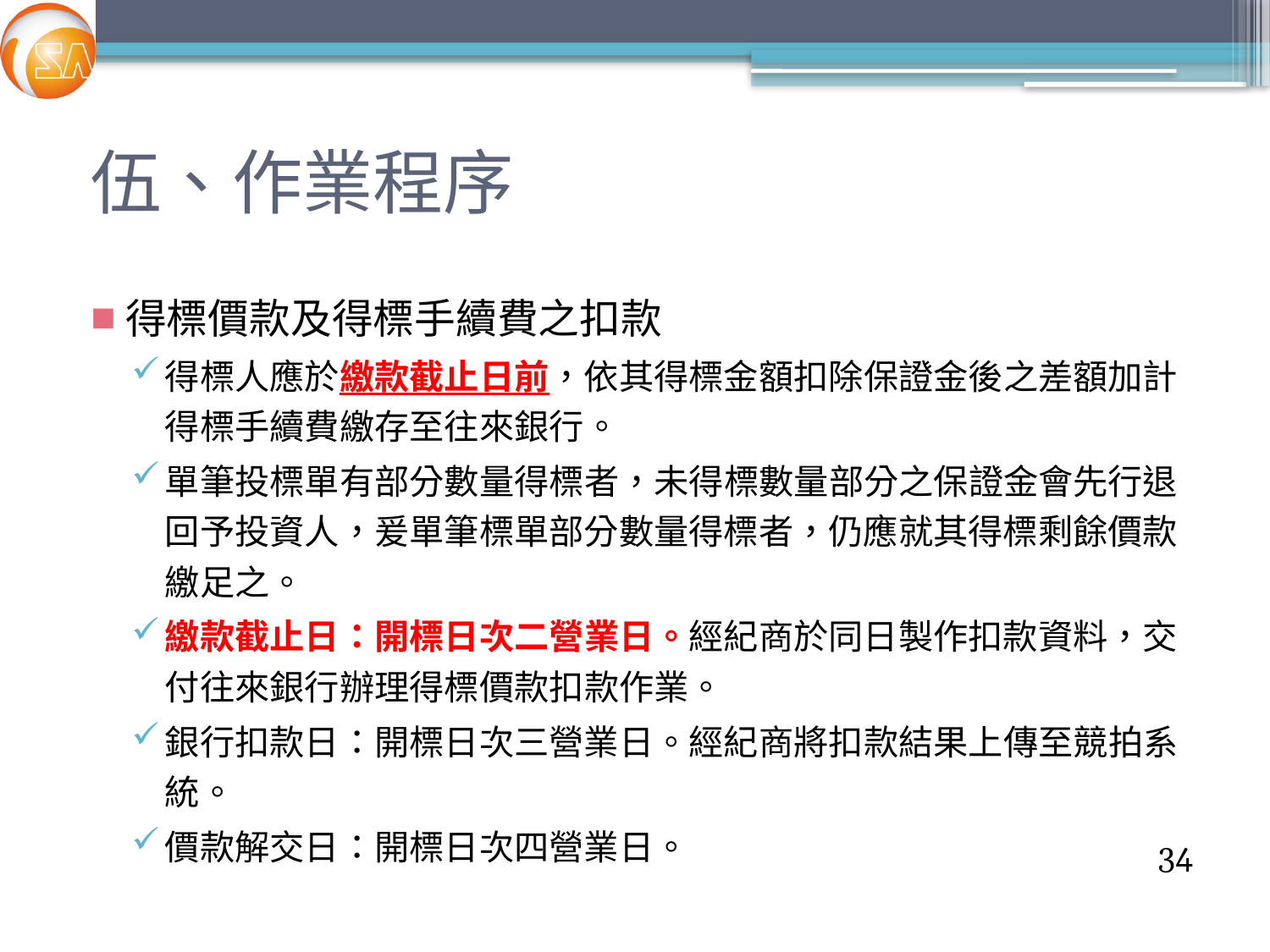

# 伍、作業程序
得標價款及得標手續費之扣款
得標人應於繳款截止日前，依其得標金額扣除保證金後之差額加計得標手續費繳存至往來銀行。
單筆投標單有部分數量得標者，未得標數量部分之保證金會先行退回予投資人，爰單筆標單部分數量得標者，仍應就其得標剩餘價款繳足之。
繳款截止日：開標日次二營業日。經紀商於同日製作扣款資料，交付往來銀行辦理得標價款扣款作業。
銀行扣款日：開標日次三營業日。經紀商將扣款結果上傳至競拍系統。
價款解交日：開標日次四營業日。
34